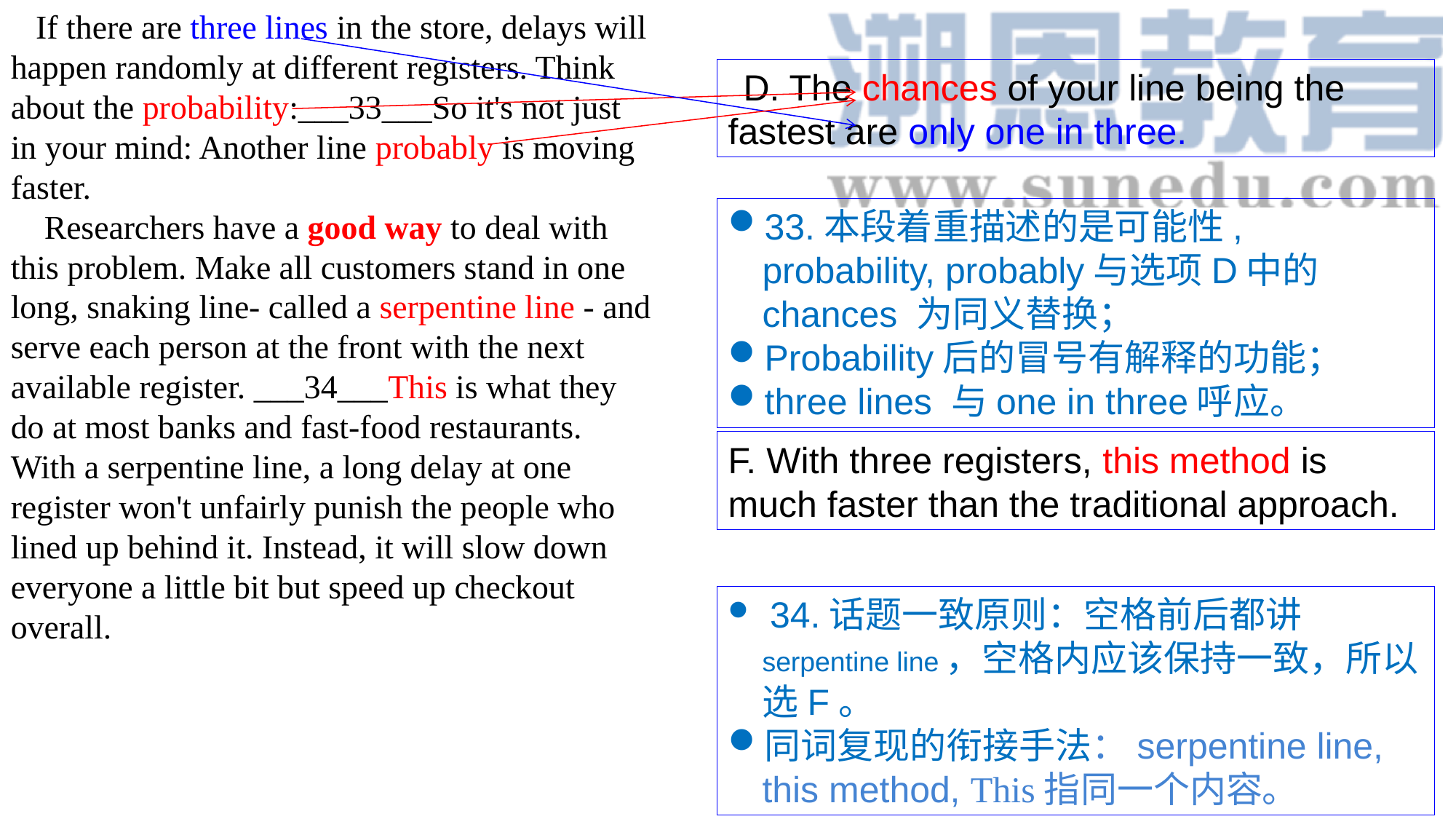

If there are three lines in the store, delays will happen randomly at different registers. Think about the probability:___33___So it's not just in your mind: Another line probably is moving faster.
    Researchers have a good way to deal with this problem. Make all customers stand in one long, snaking line- called a serpentine line - and serve each person at the front with the next available register. ___34___This is what they do at most banks and fast-food restaurants. With a serpentine line, a long delay at one register won't unfairly punish the people who lined up behind it. Instead, it will slow down everyone a little bit but speed up checkout overall.
  D. The chances of your line being the fastest are only one in three.
33.本段着重描述的是可能性, probability, probably与选项D中的chances 为同义替换；
Probability后的冒号有解释的功能；
three lines 与one in three呼应。
F. With three registers, this method is much faster than the traditional approach.
 34.话题一致原则：空格前后都讲serpentine line，空格内应该保持一致，所以选F。
同词复现的衔接手法：serpentine line, this method, This指同一个内容。